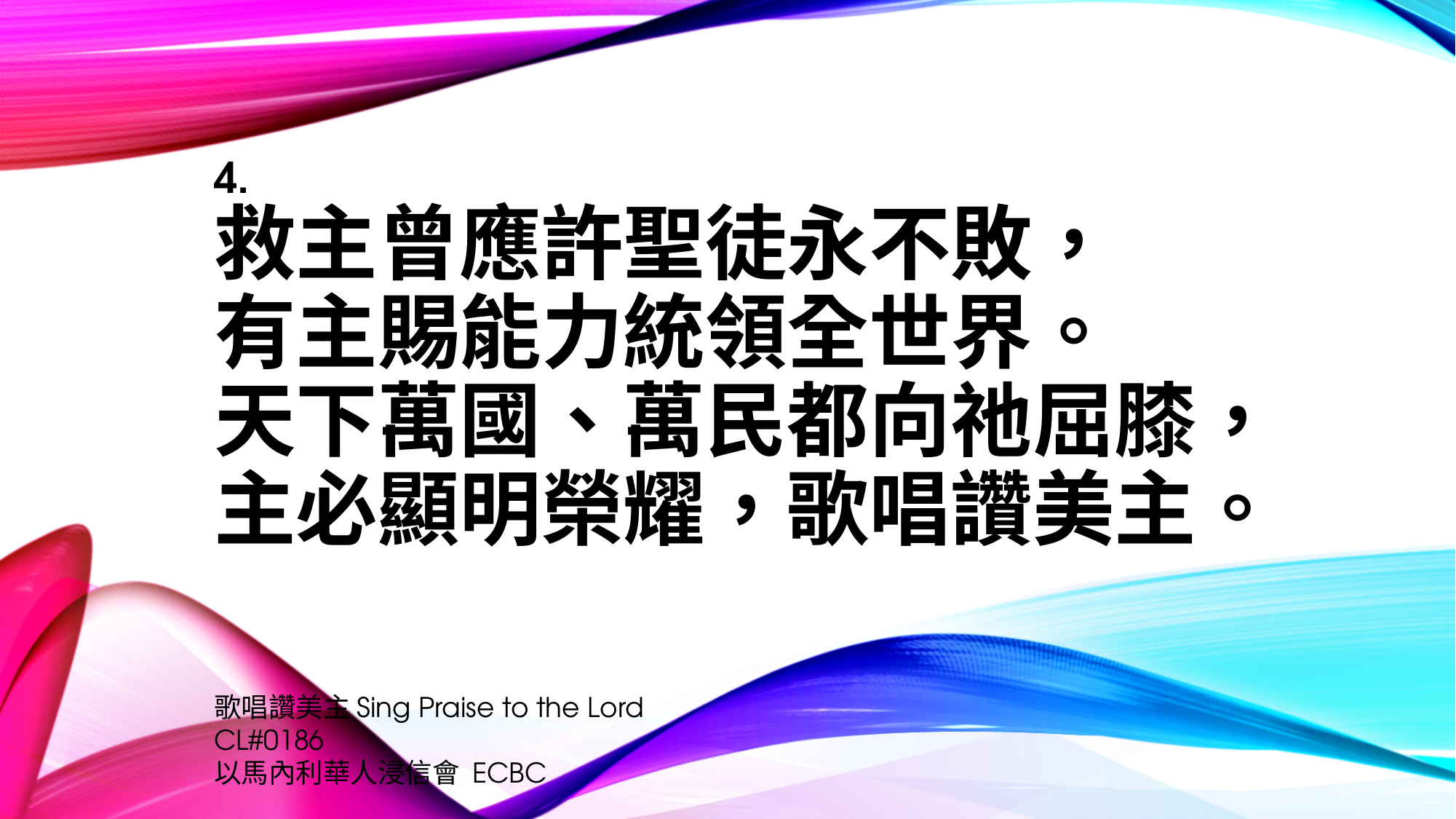

4.
救主曾應許聖徒永不敗，
有主賜能力統領全世界。
天下萬國、萬民都向祂屈膝，
主必顯明榮耀，歌唱讚美主。

歌唱讚美主Sing Praise to the Lord
CL#0186
以馬內利華人浸信會 ECBC